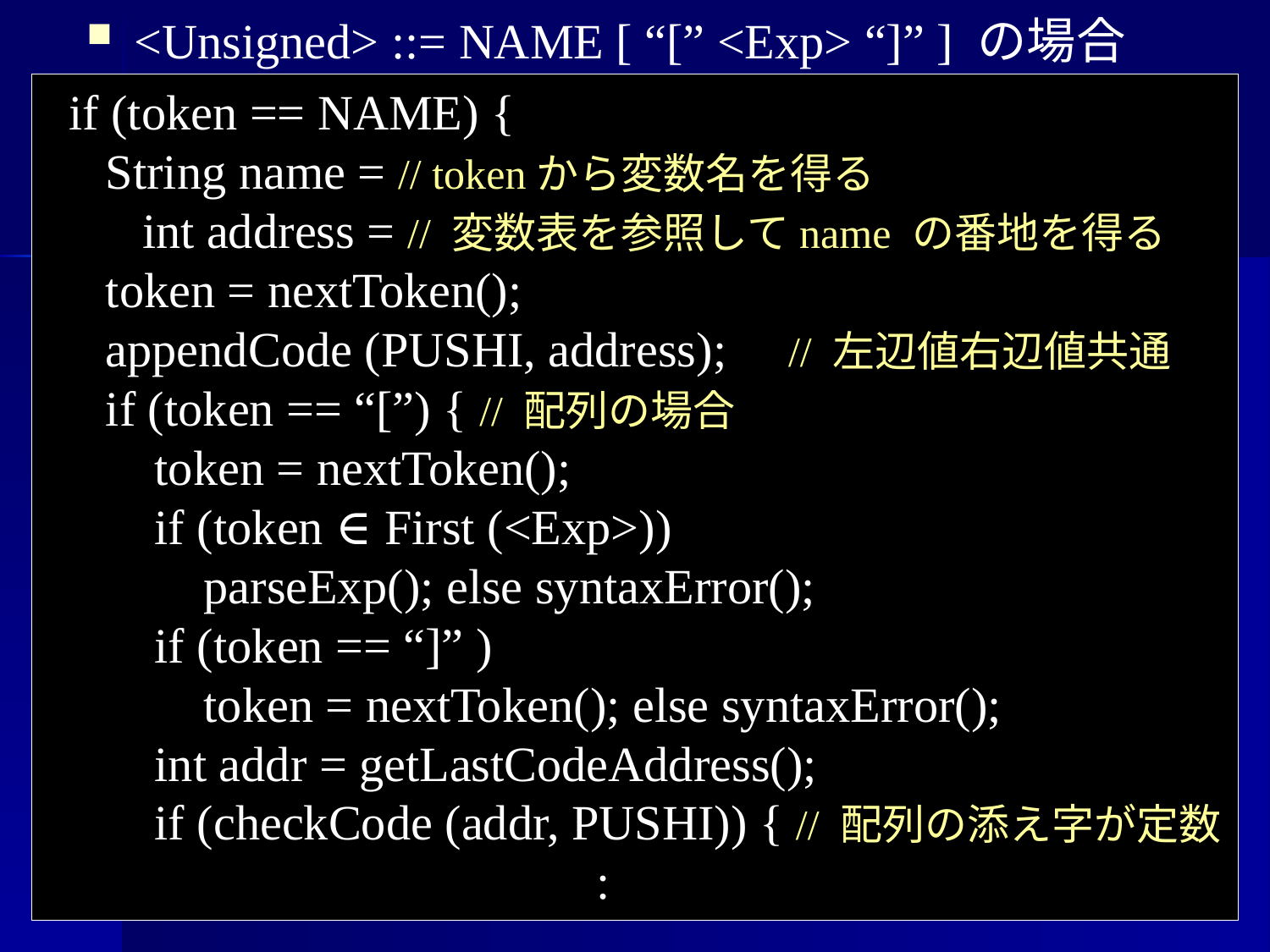

<Unsigned> ::= NAME [ “[” <Exp> “]” ] の場合
  if (token == NAME) {
     String name = // tokenから変数名を得る
        int address = // 変数表を参照してname の番地を得る
     token = nextToken();
     appendCode (PUSHI, address);     // 左辺値右辺値共通
     if (token == “[”) { // 配列の場合
         token = nextToken();
         if (token ∈ First (<Exp>))
             parseExp(); else syntaxError();
         if (token == “]” )
             token = nextToken(); else syntaxError();
         int addr = getLastCodeAddress();
         if (checkCode (addr, PUSHI)) { // 配列の添え字が定数
                                             :